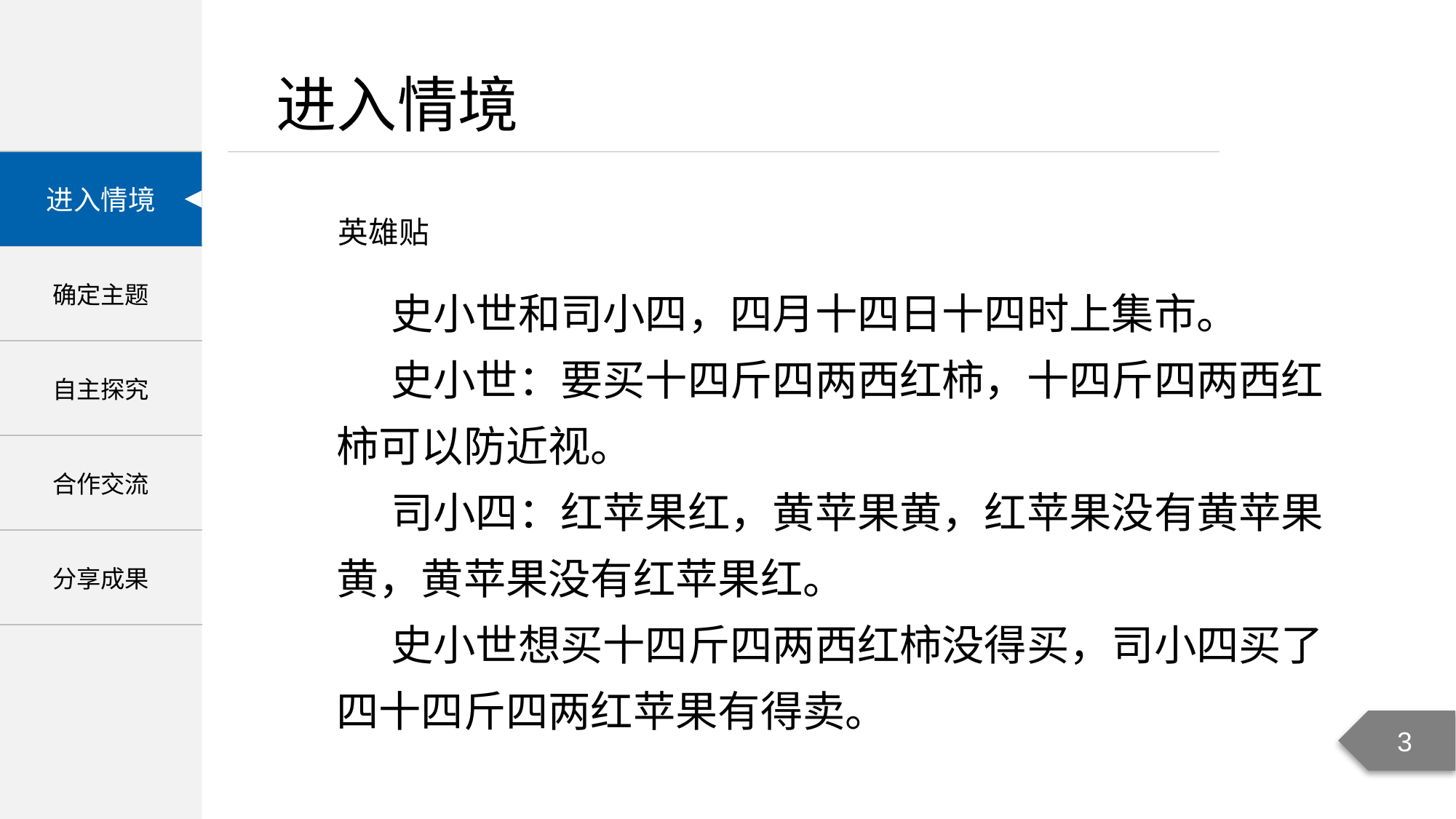

英雄贴
史小世和司小四，四月十四日十四时上集市。
史小世：要买十四斤四两西红柿，十四斤四两西红柿可以防近视。
司小四：红苹果红，黄苹果黄，红苹果没有黄苹果黄，黄苹果没有红苹果红。
史小世想买十四斤四两西红柿没得买，司小四买了四十四斤四两红苹果有得卖。